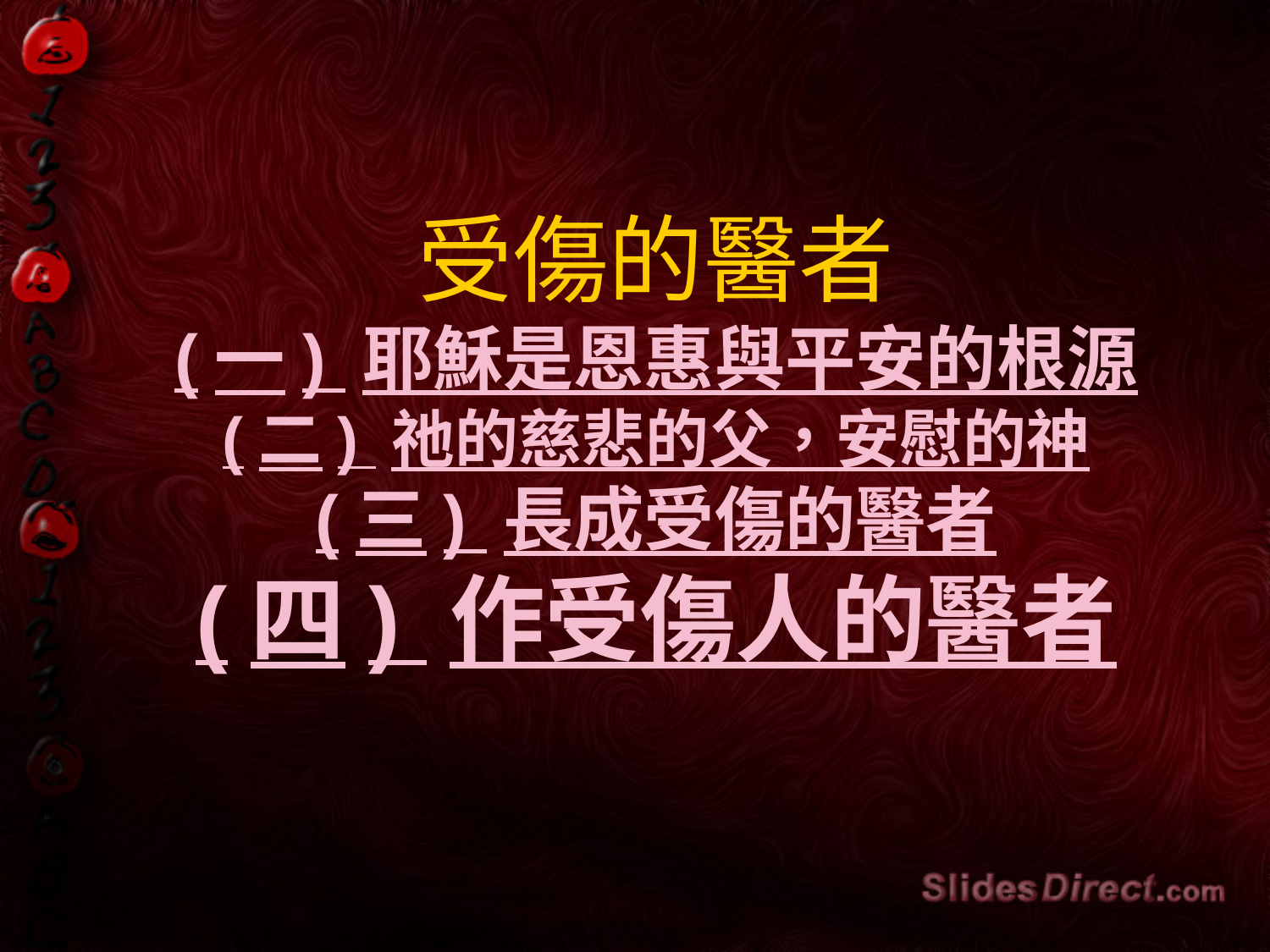

# 受傷的醫者 (一) 耶穌是恩惠與平安的根源 (二) 祂的慈悲的父，安慰的神 (三) 長成受傷的醫者 (四) 作受傷人的醫者